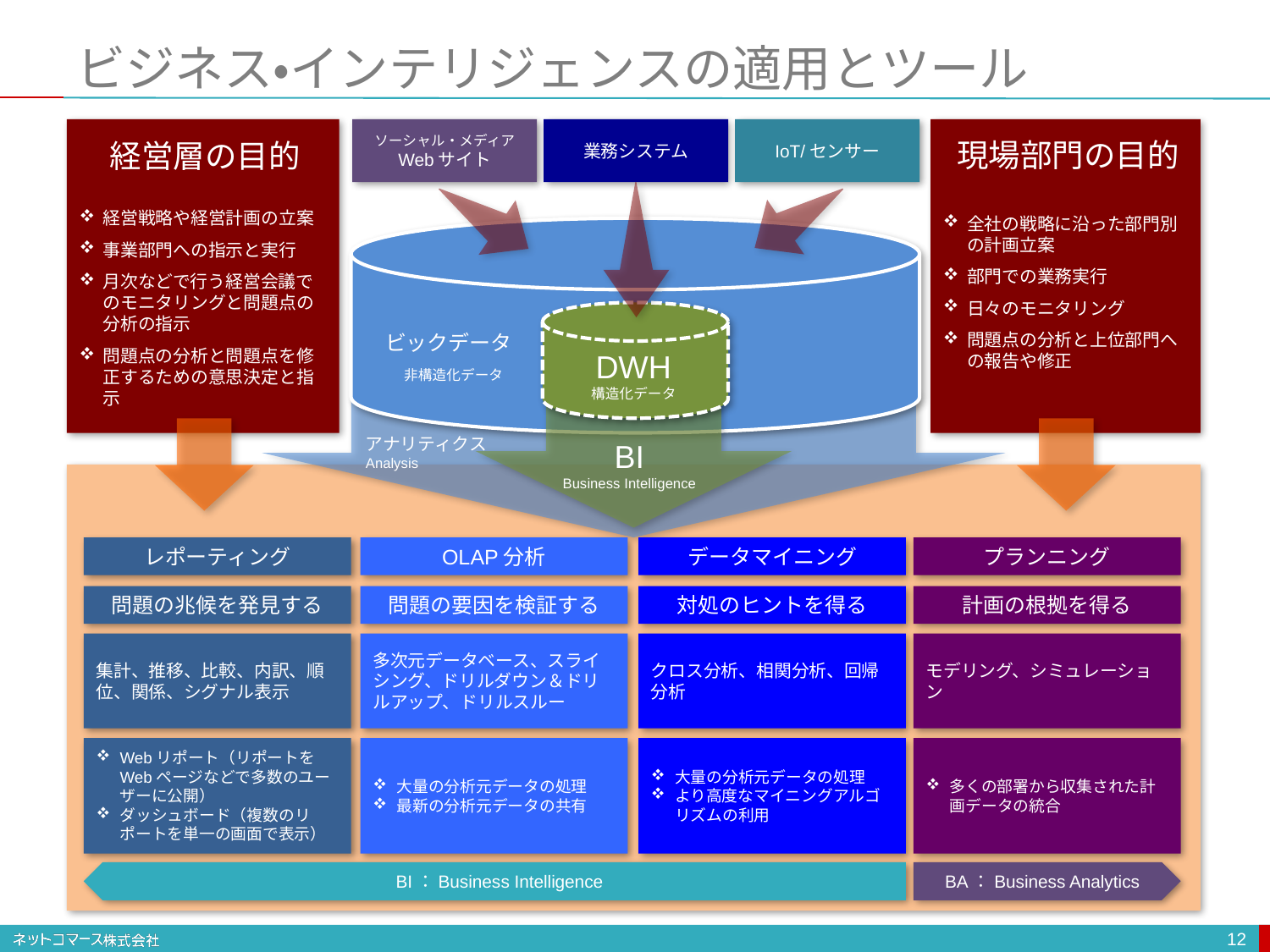

# ビジネス・インテリジェンスの適用とツール

経営戦略や経営計画の立案
事業部門への指示と実行
月次などで行う経営会議でのモニタリングと問題点の分析の指示
問題点の分析と問題点を修正するための意思決定と指示
ソーシャル・メディア
Webサイト
業務システム
IoT/センサー

全社の戦略に沿った部門別の計画立案
部門での業務実行
日々のモニタリング
問題点の分析と上位部門への報告や修正
現場部門の目的
経営層の目的

ビックデータ
DWH
構造化データ
非構造化データ

アナリティクス
Analysis
BI
Business Intelligence

レポーティング
OLAP分析
データマイニング
プランニング
問題の兆候を発見する
問題の要因を検証する
対処のヒントを得る
計画の根拠を得る
集計、推移、比較、内訳、順位、関係、シグナル表示
多次元データベース、スライシング、ドリルダウン＆ドリルアップ、ドリルスルー
クロス分析、相関分析、回帰分析
モデリング、シミュレーション
Webリポート（リポートをWebページなどで多数のユーザーに公開）
ダッシュボード（複数のリポートを単一の画面で表示）
大量の分析元データの処理
最新の分析元データの共有
大量の分析元データの処理
より高度なマイニングアルゴリズムの利用
多くの部署から収集された計画データの統合
BI：Business Intelligence
BA：Business Analytics
12